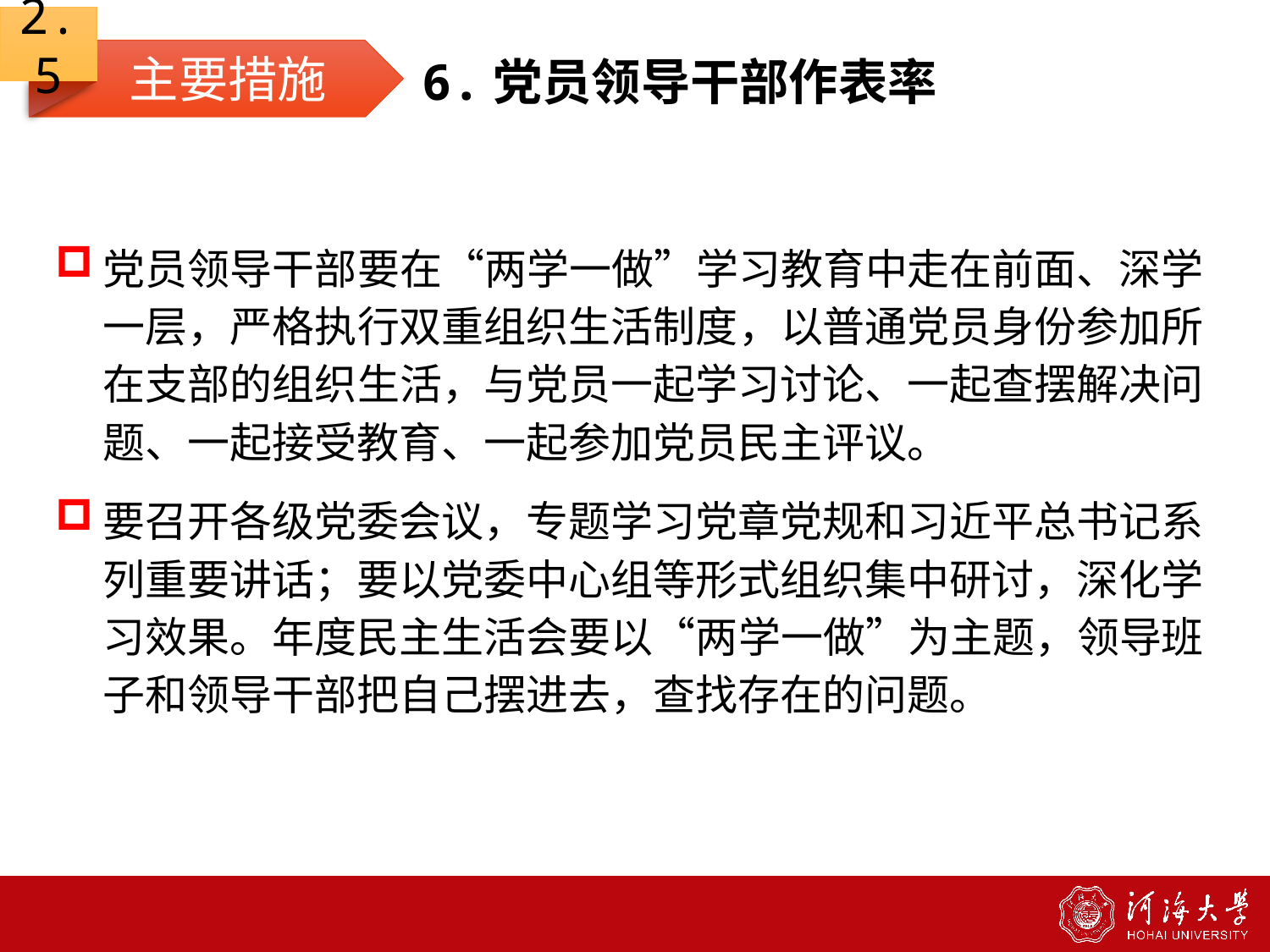

2.5

主要措施

6.党员领导干部作表率
党员领导干部要在“两学一做”学习教育中走在前面、深学一层，严格执行双重组织生活制度，以普通党员身份参加所在支部的组织生活，与党员一起学习讨论、一起查摆解决问题、一起接受教育、一起参加党员民主评议。
要召开各级党委会议，专题学习党章党规和习近平总书记系列重要讲话；要以党委中心组等形式组织集中研讨，深化学习效果。年度民主生活会要以“两学一做”为主题，领导班子和领导干部把自己摆进去，查找存在的问题。